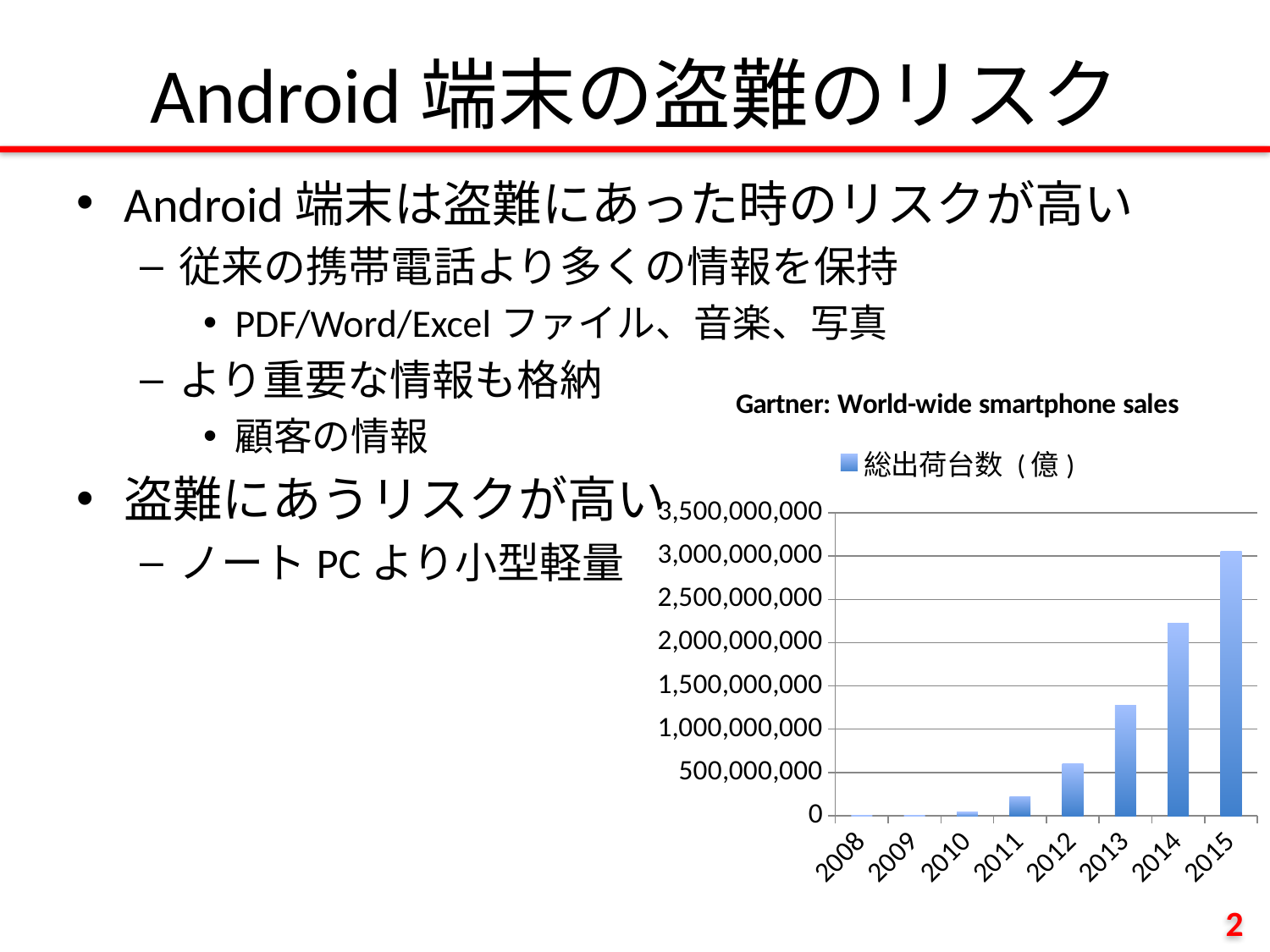

# Android端末の盗難のリスク
Android端末は盗難にあった時のリスクが高い
従来の携帯電話より多くの情報を保持
PDF/Word/Excelファイル、音楽、写真
より重要な情報も格納
顧客の情報
盗難にあうリスクが高い
ノートPCより小型軽量

### Chart: Gartner: World-wide smartphone sales

| Category | 総出荷台数 (億) |
|---|---|
| 2015.0 | 3059907000.0 |
| 2014.0 | 2225088000.0 |
| 2013.0 | 1280088000.0 |
| 2012.0 | 596261000.0 |
| 2011.0 | 218279000.0 |
| 2010.0 | 43862000.0 |
| 2009.0 | 3395000.0 |
| 2008.0 | 0.0 |